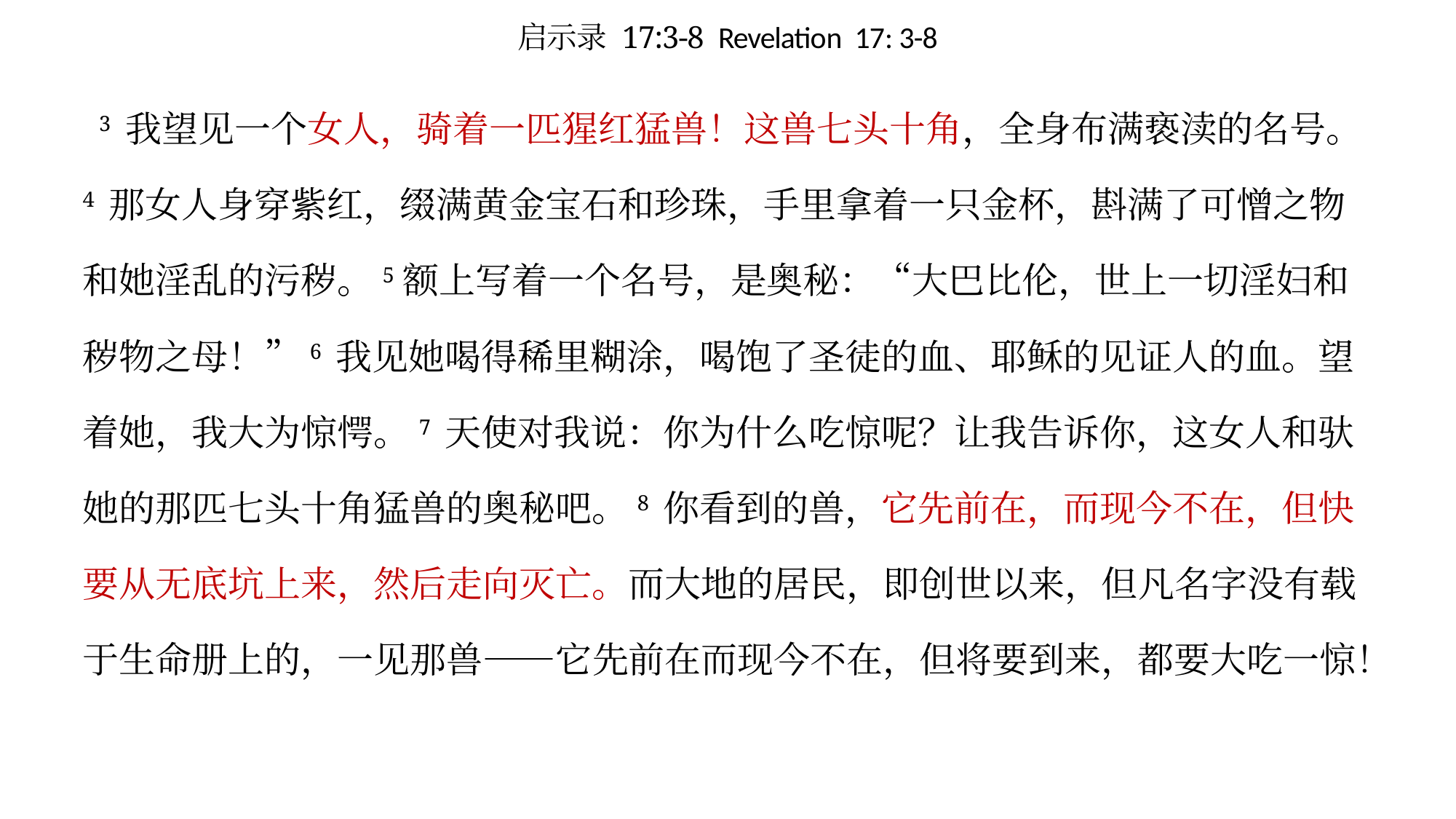

# 启示录 17:3-8  Revelation  17: 3-8
   3 我望见一个女人，骑着一匹猩红猛兽！这兽七头十角，全身布满亵渎的名号。4 那女人身穿紫红，缀满黄金宝石和珍珠，手里拿着一只金杯，斟满了可憎之物和她淫乱的污秽。5额上写着一个名号，是奥秘：“大巴比伦，世上一切淫妇和秽物之母！”6 我见她喝得稀里糊涂，喝饱了圣徒的血、耶稣的见证人的血。望着她，我大为惊愕。7 天使对我说：你为什么吃惊呢？让我告诉你，这女人和驮她的那匹七头十角猛兽的奥秘吧。8 你看到的兽，它先前在，而现今不在，但快要从无底坑上来，然后走向灭亡。而大地的居民，即创世以来，但凡名字没有载于生命册上的，一见那兽——它先前在而现今不在，但将要到来，都要大吃一惊！